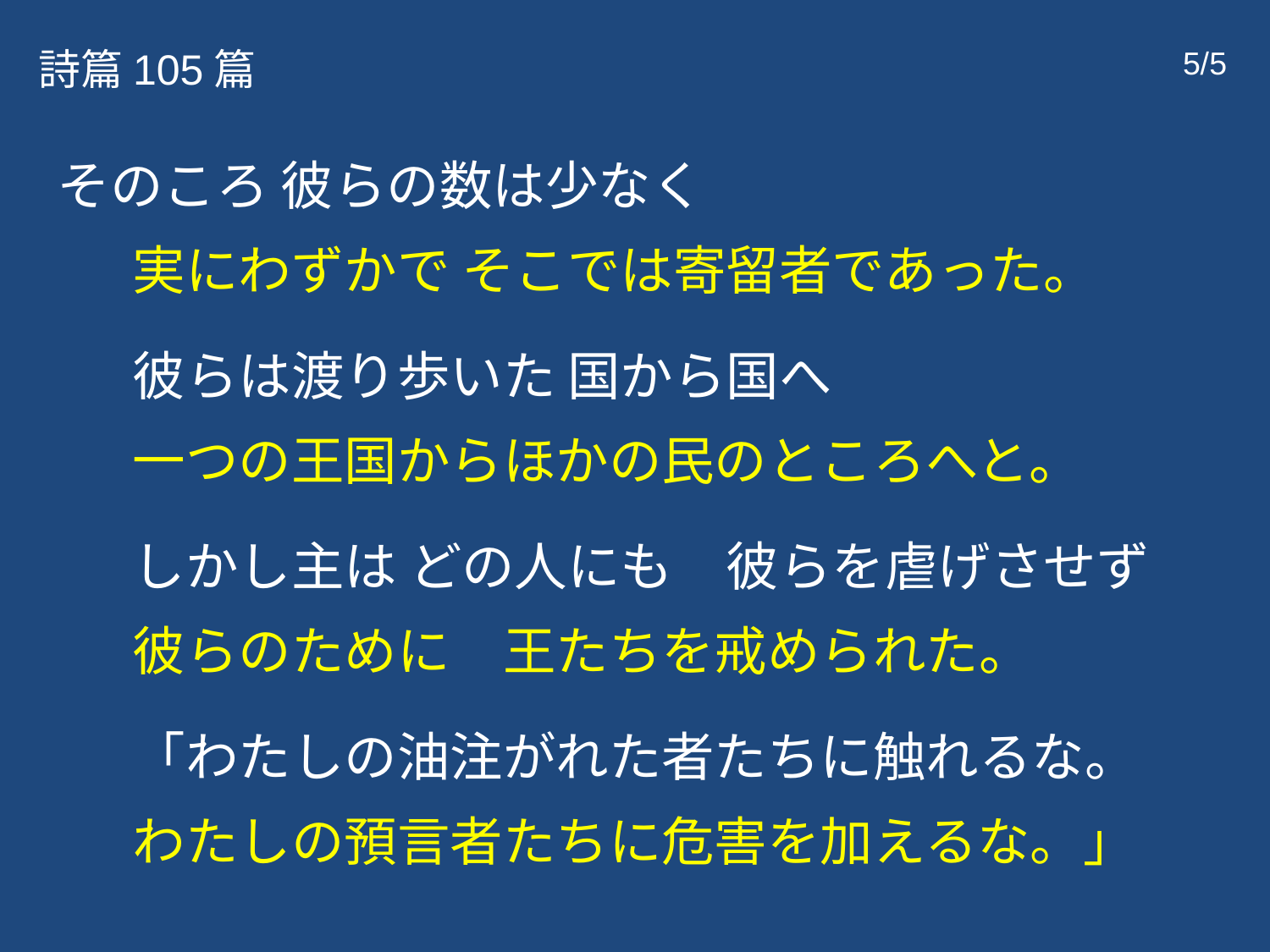

詩篇105篇
5/5
そのころ 彼らの数は少なく
実にわずかで そこでは寄留者であった。
彼らは渡り歩いた 国から国へ
一つの王国からほかの民のところへと。
しかし主は どの人にも　彼らを虐げさせず
彼らのために　王たちを戒められた。
「わたしの油注がれた者たちに触れるな。
わたしの預言者たちに危害を加えるな。」